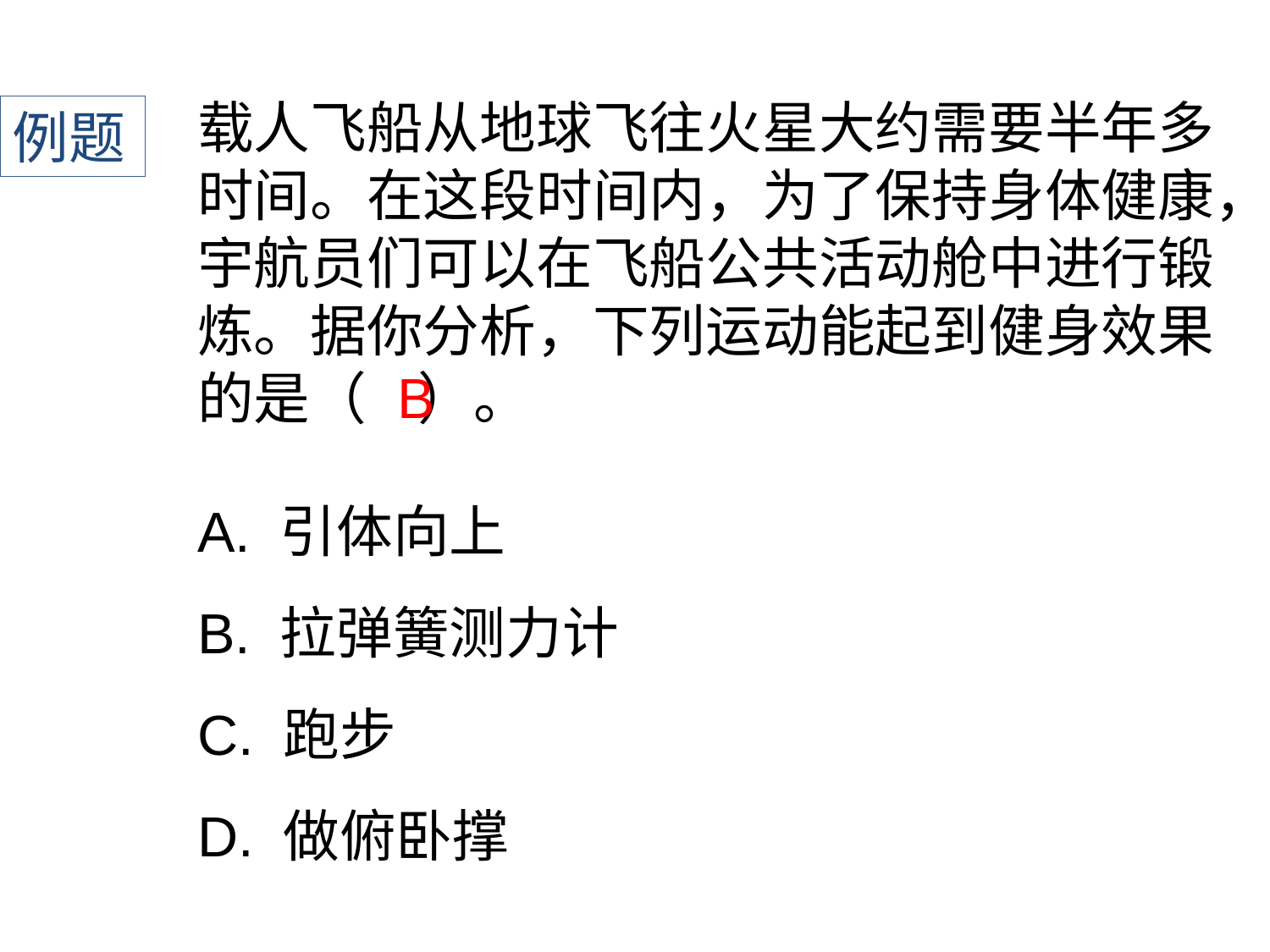

载人飞船从地球飞往火星大约需要半年多时间。在这段时间内，为了保持身体健康，宇航员们可以在飞船公共活动舱中进行锻炼。据你分析，下列运动能起到健身效果的是（    ）。
例题
B
A. 引体向上
B. 拉弹簧测力计
C. 跑步
D. 做俯卧撑